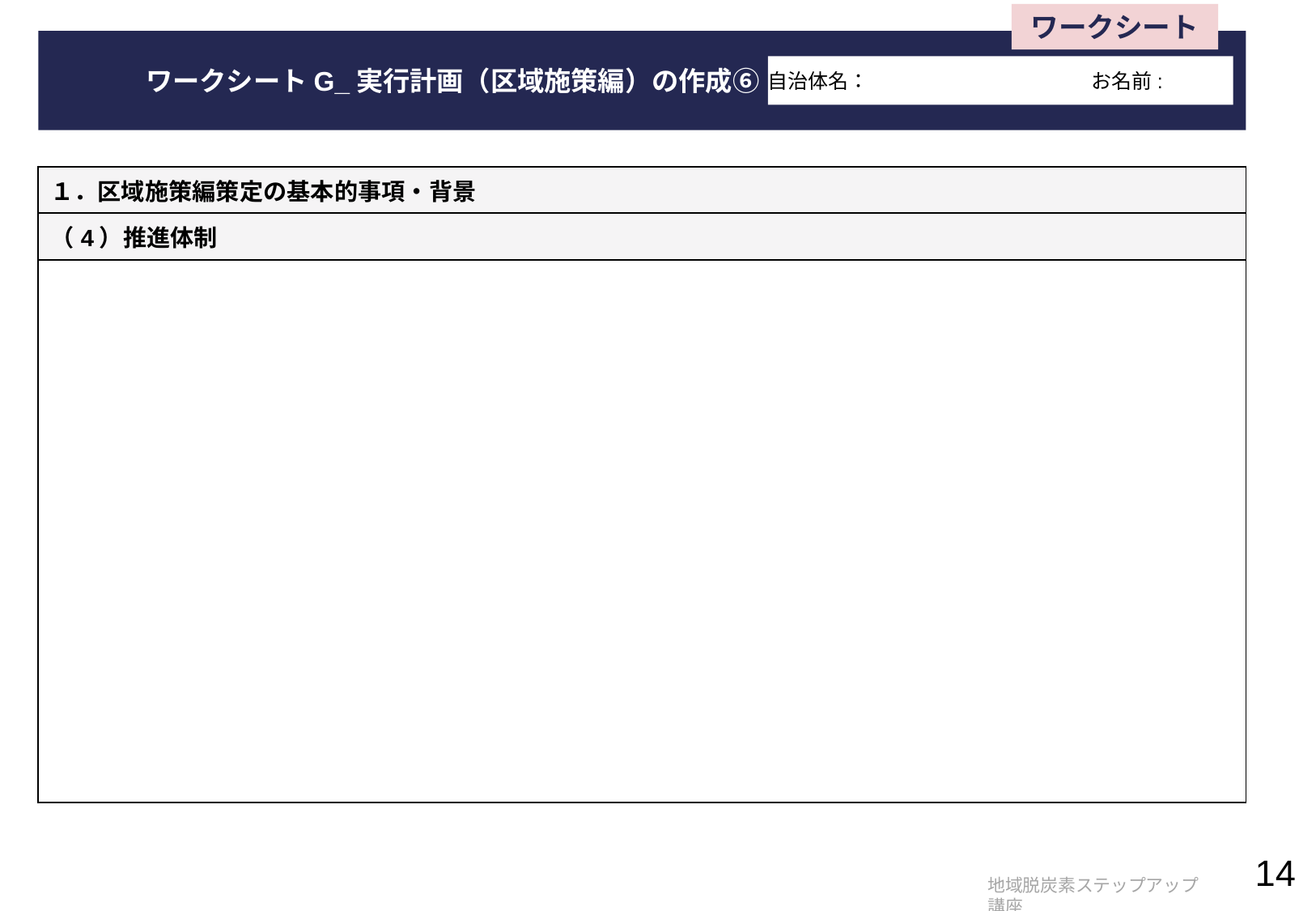

ワークシート
　　　　ワークシートG_実行計画（区域施策編）の作成⑥
自治体名：　　　　　　　　　　　お名前:
| １．区域施策編策定の基本的事項・背景 |
| --- |
| （4）推進体制 |
|  |
※記入欄が足りない場合は、
適宜、シートをコピーしページを増やしてご対応ください。